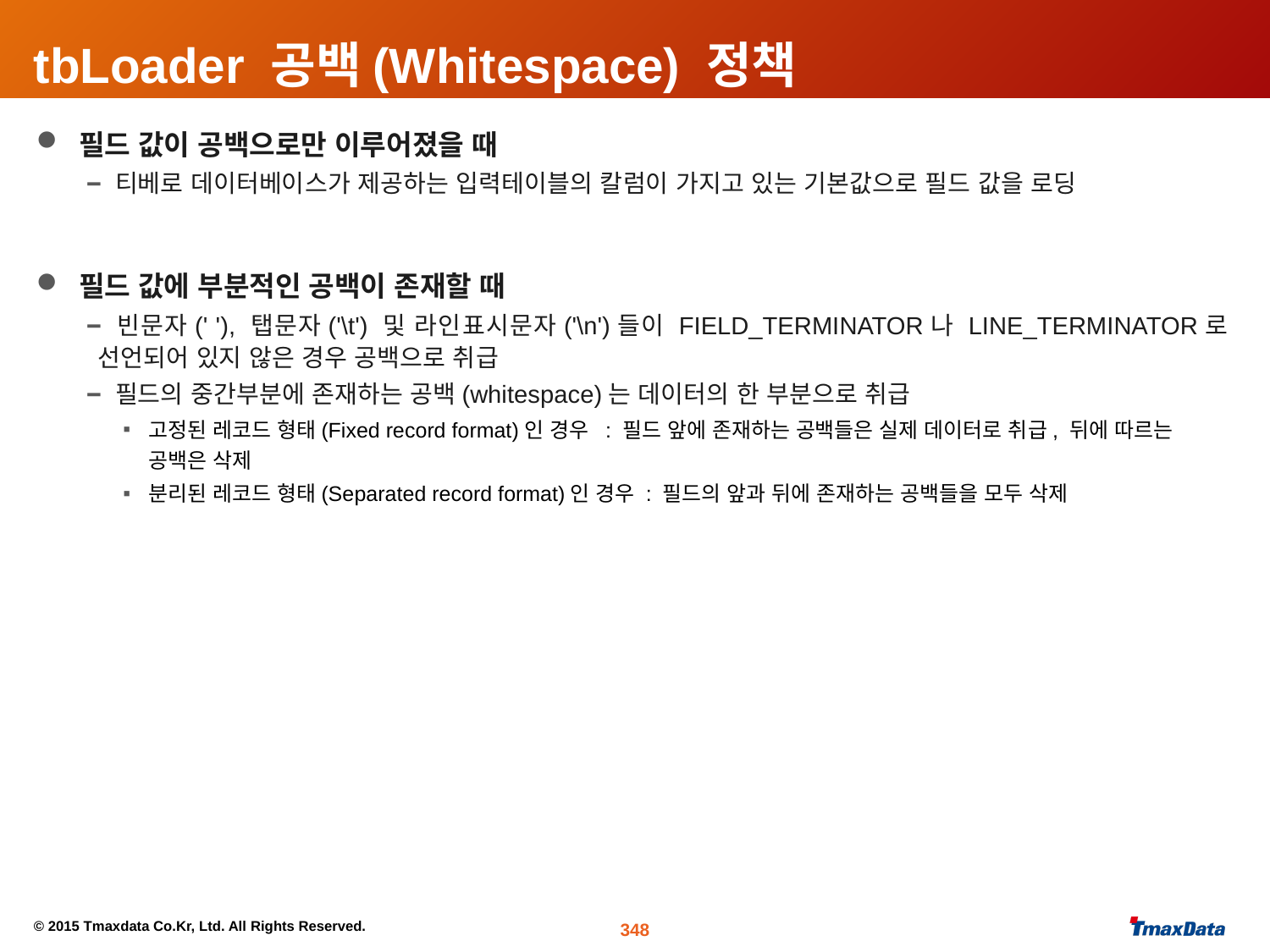

# tbLoader 공백(Whitespace) 정책
 필드 값이 공백으로만 이루어졌을 때
 티베로 데이터베이스가 제공하는 입력테이블의 칼럼이 가지고 있는 기본값으로 필드 값을 로딩

 필드 값에 부분적인 공백이 존재할 때
 빈문자(' '), 탭문자('\t') 및 라인표시문자('\n')들이 FIELD_TERMINATOR나 LINE_TERMINATOR로 선언되어 있지 않은 경우 공백으로 취급
 필드의 중간부분에 존재하는 공백(whitespace)는 데이터의 한 부분으로 취급
고정된 레코드 형태(Fixed record format)인 경우  : 필드 앞에 존재하는 공백들은 실제 데이터로 취급, 뒤에 따르는 공백은 삭제
분리된 레코드 형태(Separated record format)인 경우 : 필드의 앞과 뒤에 존재하는 공백들을 모두 삭제